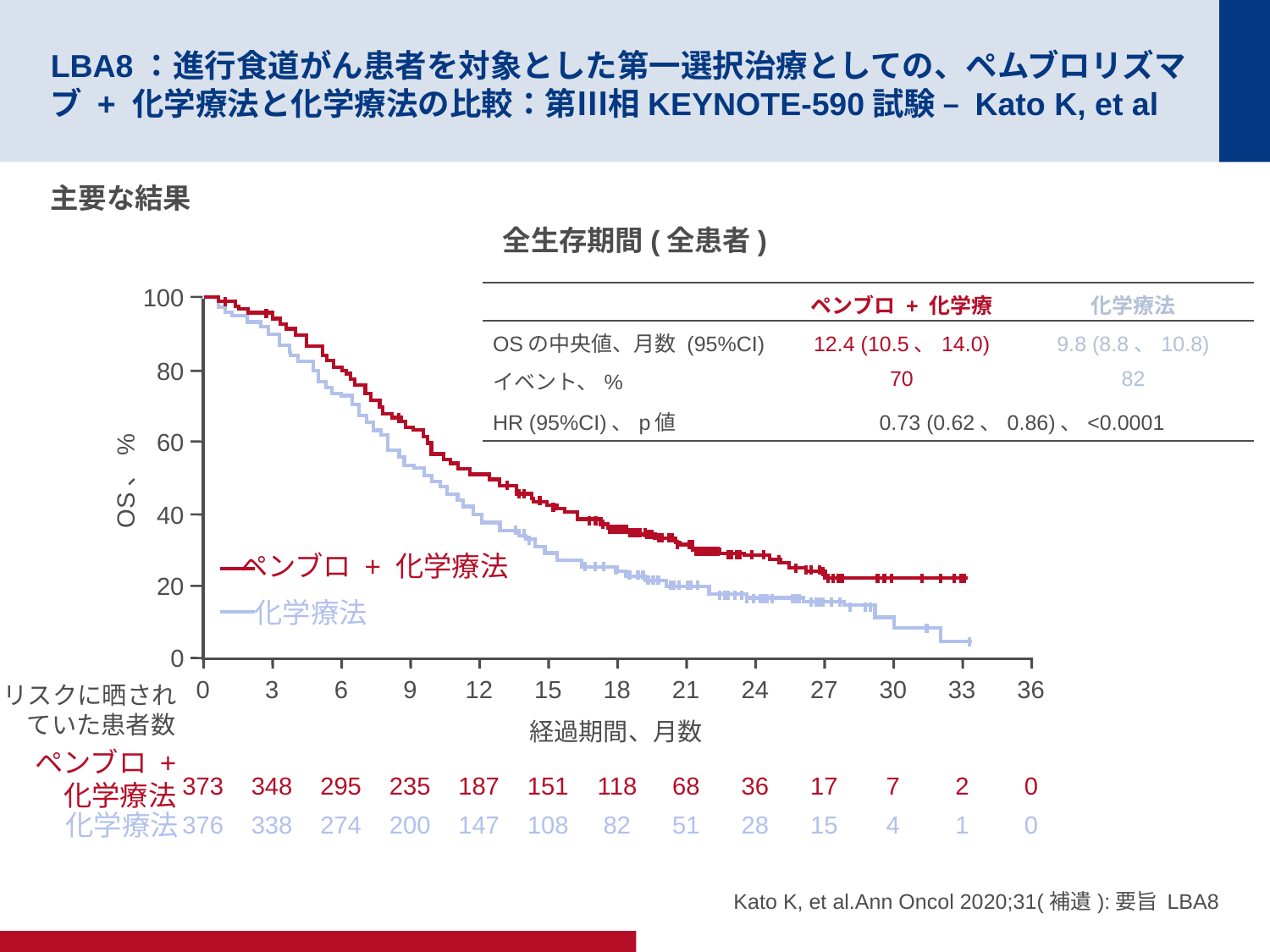

# LBA8：進行食道がん患者を対象とした第一選択治療としての、ペムブロリズマブ + 化学療法と化学療法の比較：第Ⅲ相KEYNOTE-590試験 – Kato K, et al
主要な結果
全生存期間(全患者)
100

80

60

OS、%
40

20

0

ペンブロ + 化学療法
化学療法

0
3
6
9
12
15
18
21
24
27
30
33
36
リスクに晒されていた患者数
経過期間、月数
ペンブロ +
化学療法
373
348
295
235
187
151
118
68
36
17
7
2
0
化学療法
376
338
274
200
147
108
82
51
28
15
4
1
0
|  | ペンブロ + 化学療法 | 化学療法 |
| --- | --- | --- |
| OSの中央値、月数 (95%CI) | 12.4 (10.5、14.0) | 9.8 (8.8、10.8) |
| イベント、% | 70 | 82 |
| HR (95%CI)、p値 | 0.73 (0.62、0.86)、<0.0001 |  |
Kato K, et al.Ann Oncol 2020;31(補遺):要旨 LBA8